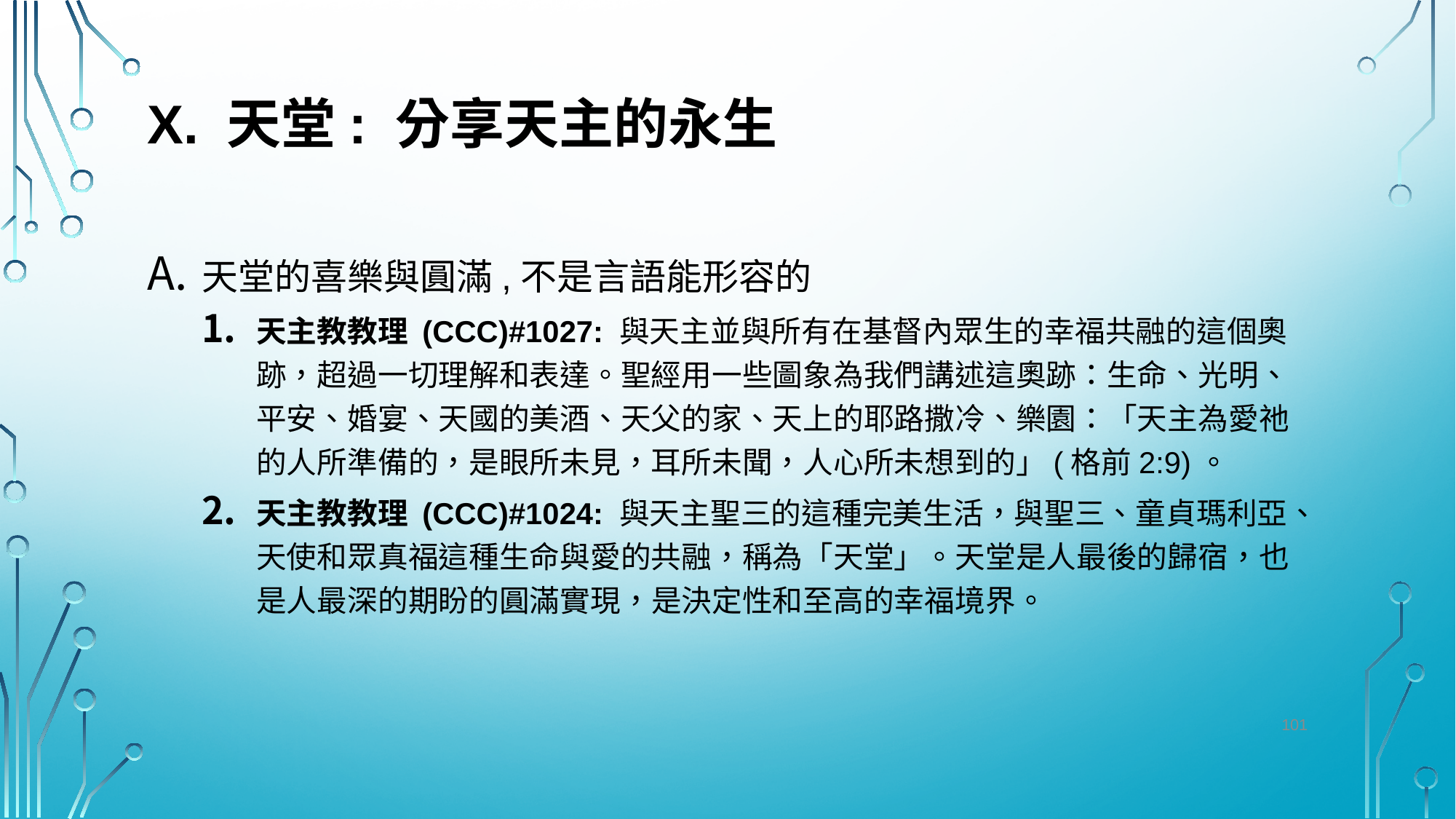

# X. 天堂: 分享天主的永生
天堂的喜樂與圓滿,不是言語能形容的
天主教教理 (CCC)#1027: 與天主並與所有在基督內眾生的幸福共融的這個奧跡，超過一切理解和表達。聖經用一些圖象為我們講述這奧跡：生命、光明、平安、婚宴、天國的美酒、天父的家、天上的耶路撒冷、樂園：「天主為愛祂的人所準備的，是眼所未見，耳所未聞，人心所未想到的」(格前2:9)。
天主教教理 (CCC)#1024: 與天主聖三的這種完美生活，與聖三、童貞瑪利亞、天使和眾真福這種生命與愛的共融，稱為「天堂」。天堂是人最後的歸宿，也是人最深的期盼的圓滿實現，是決定性和至高的幸福境界。
101